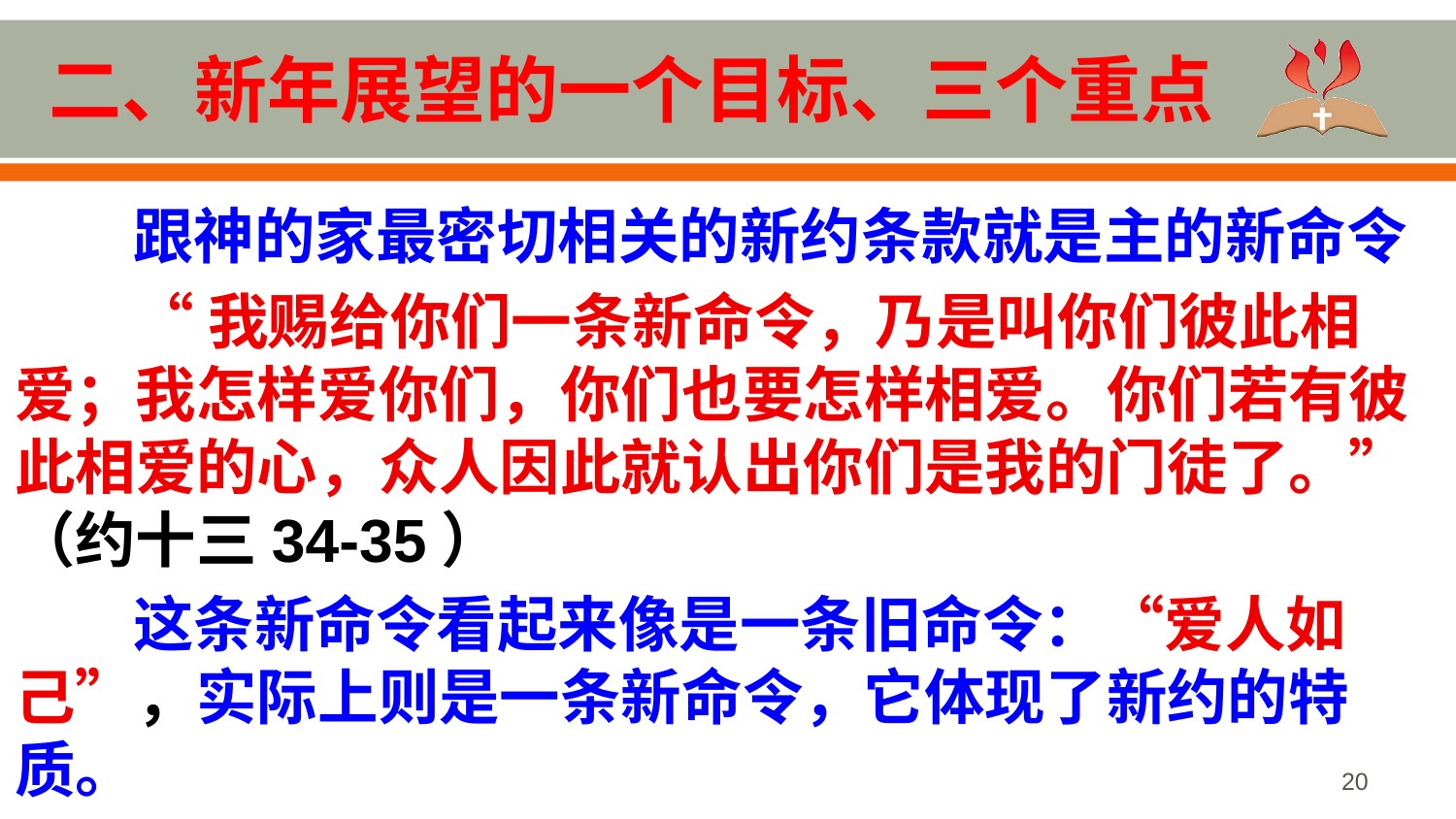

# 二、新年展望的一个目标、三个重点
跟神的家最密切相关的新约条款就是主的新命令
“我赐给你们一条新命令，乃是叫你们彼此相爱；我怎样爱你们，你们也要怎样相爱。你们若有彼此相爱的心，众人因此就认出你们是我的门徒了。”   （约十三34-35）
这条新命令看起来像是一条旧命令：“爱人如己”，实际上则是一条新命令，它体现了新约的特质。

20